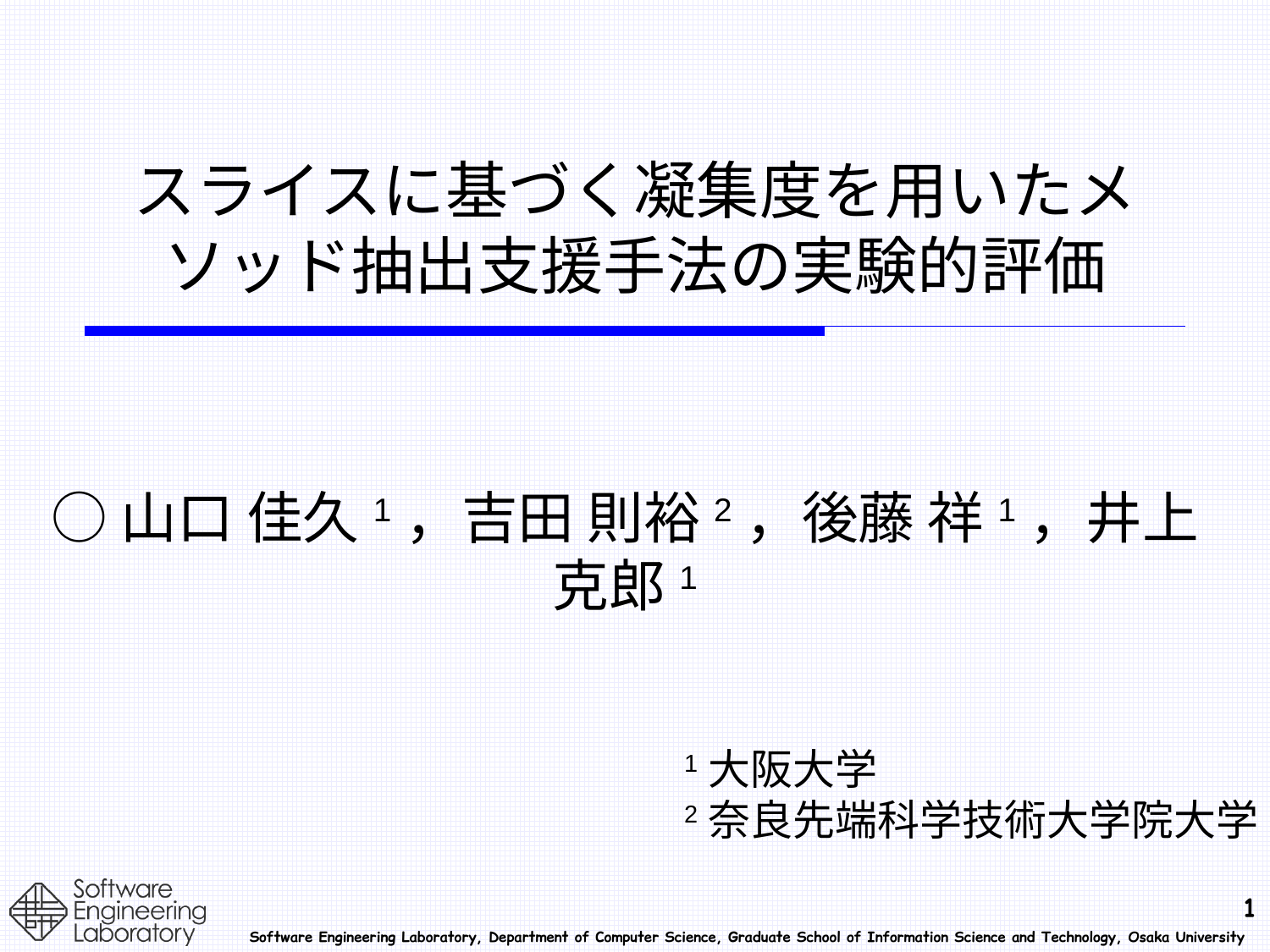

# スライスに基づく凝集度を用いたメソッド抽出支援手法の実験的評価
○山口 佳久1，吉田 則裕2，後藤 祥1，井上 克郎1

1大阪大学
2奈良先端科学技術大学院大学
1